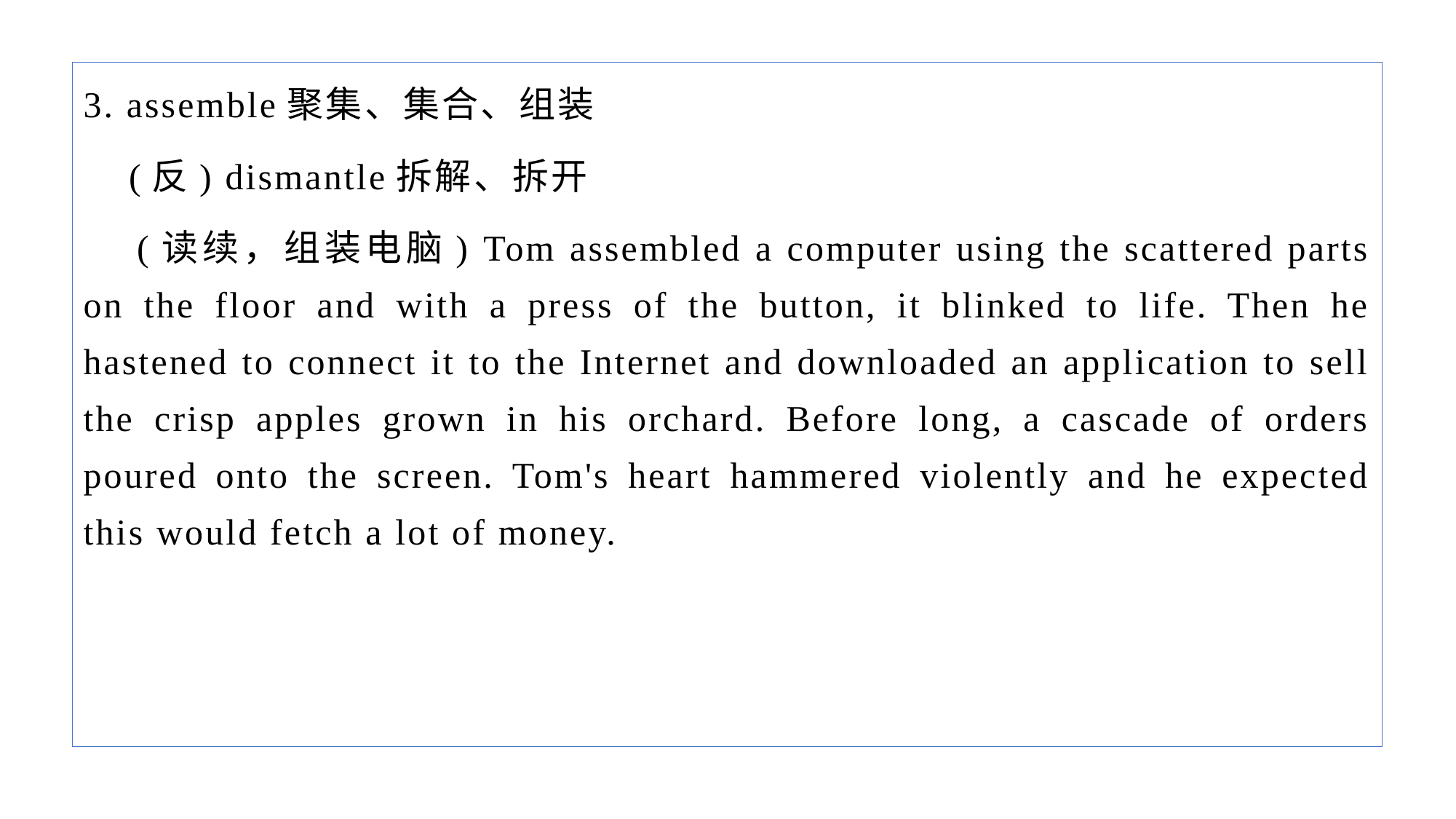

3. assemble聚集、集合、组装
    (反) dismantle拆解、拆开
    (读续，组装电脑) Tom assembled a computer using the scattered parts on the floor and with a press of the button, it blinked to life. Then he hastened to connect it to the Internet and downloaded an application to sell the crisp apples grown in his orchard. Before long, a cascade of orders poured onto the screen. Tom's heart hammered violently and he expected this would fetch a lot of money.